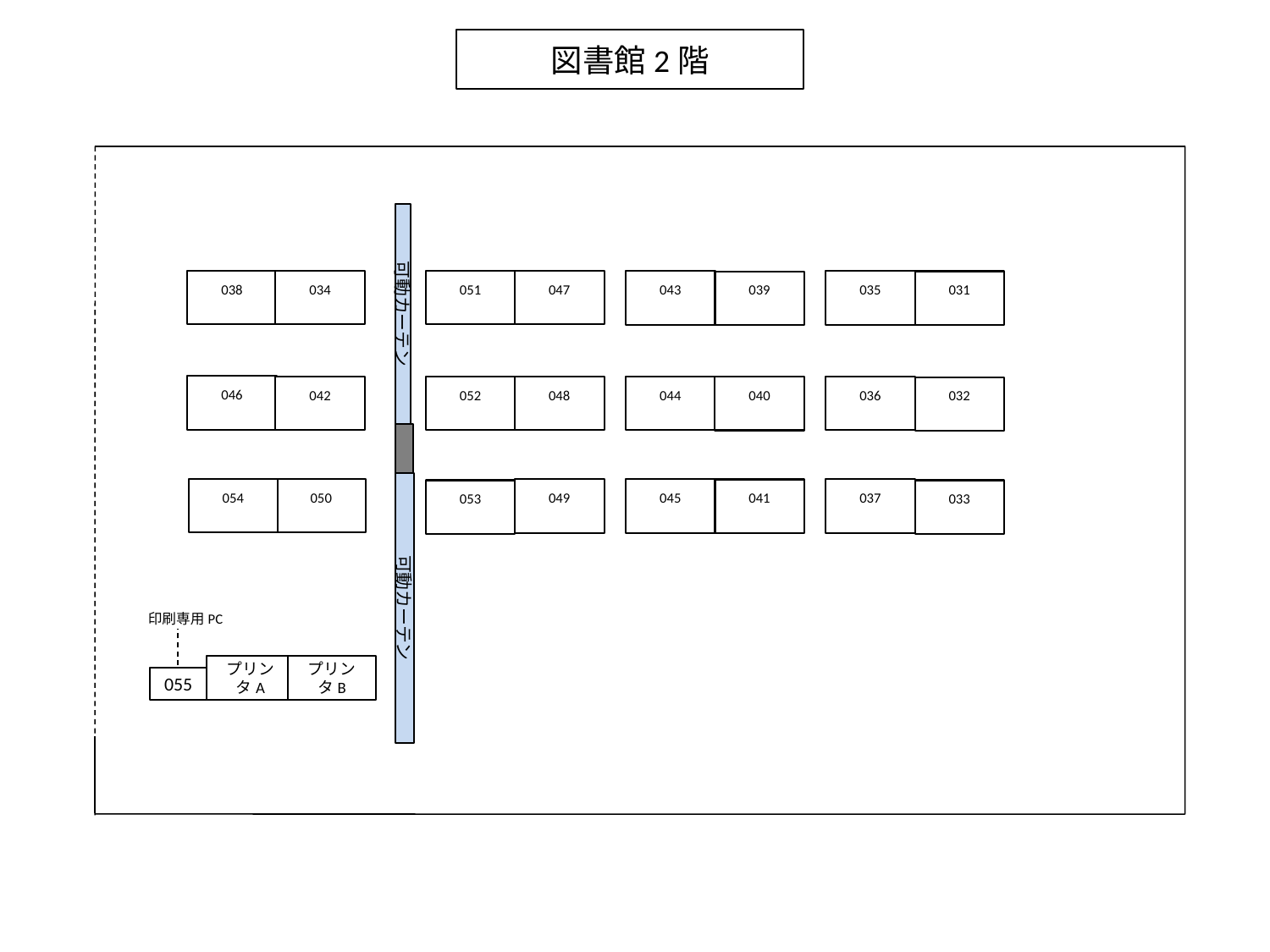

図書館2階
可動カーテン
038

034

051

047

043

035

031

039

046

042

052

048

044

036

040

032

可動カーテン
054

050

049

045

037

041

053

033

印刷専用PC
プリンタA
プリンタB
055